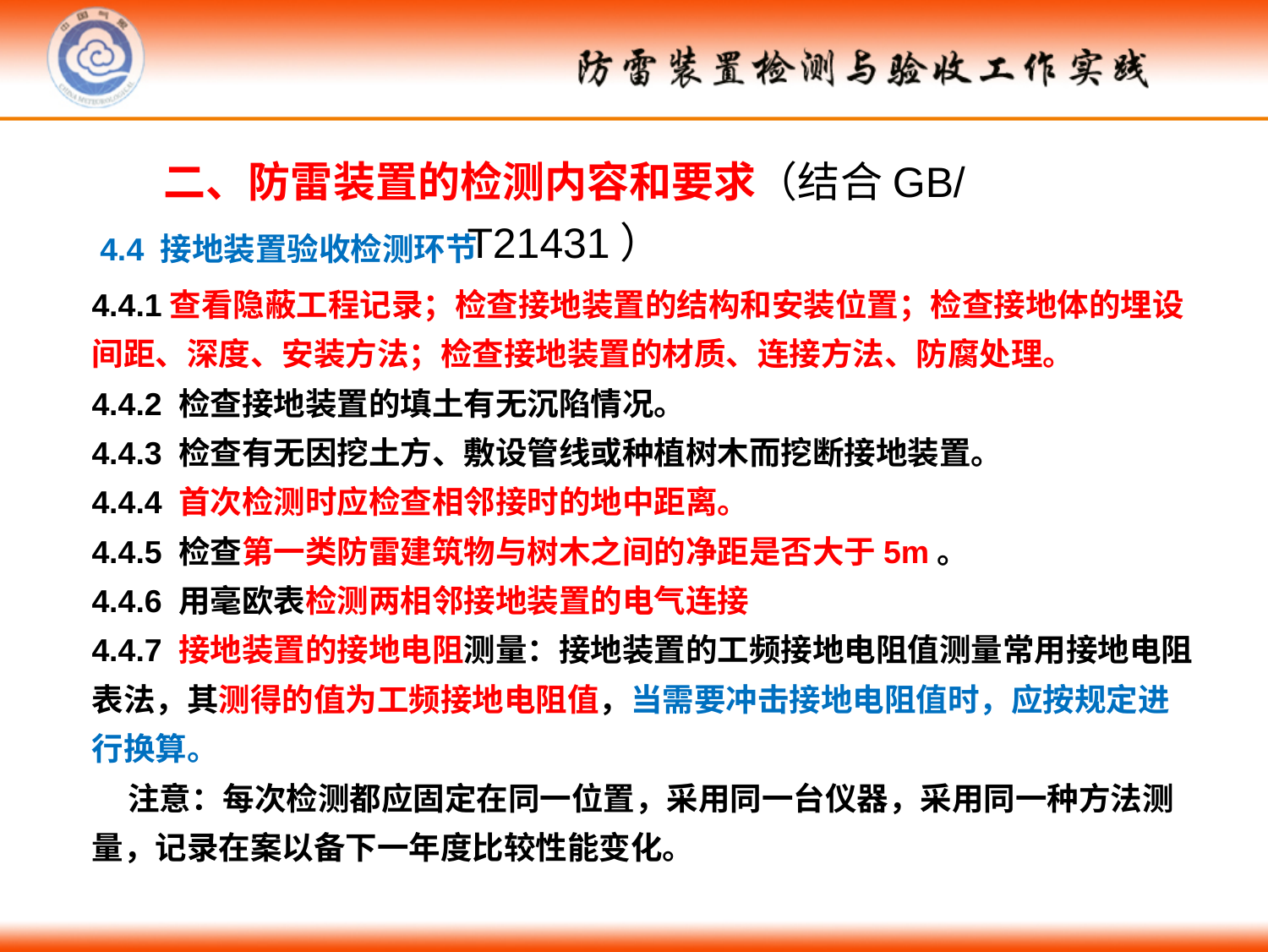

二、防雷装置的检测内容和要求（结合GB/T21431）
4.4 接地装置验收检测环节
4.4.1查看隐蔽工程记录；检查接地装置的结构和安装位置；检查接地体的埋设间距、深度、安装方法；检查接地装置的材质、连接方法、防腐处理。
4.4.2 检查接地装置的填土有无沉陷情况。
4.4.3 检查有无因挖土方、敷设管线或种植树木而挖断接地装置。
4.4.4 首次检测时应检查相邻接时的地中距离。
4.4.5 检查第一类防雷建筑物与树木之间的净距是否大于5m。
4.4.6 用毫欧表检测两相邻接地装置的电气连接
4.4.7 接地装置的接地电阻测量：接地装置的工频接地电阻值测量常用接地电阻表法，其测得的值为工频接地电阻值，当需要冲击接地电阻值时，应按规定进行换算。
    注意：每次检测都应固定在同一位置，采用同一台仪器，采用同一种方法测量，记录在案以备下一年度比较性能变化。